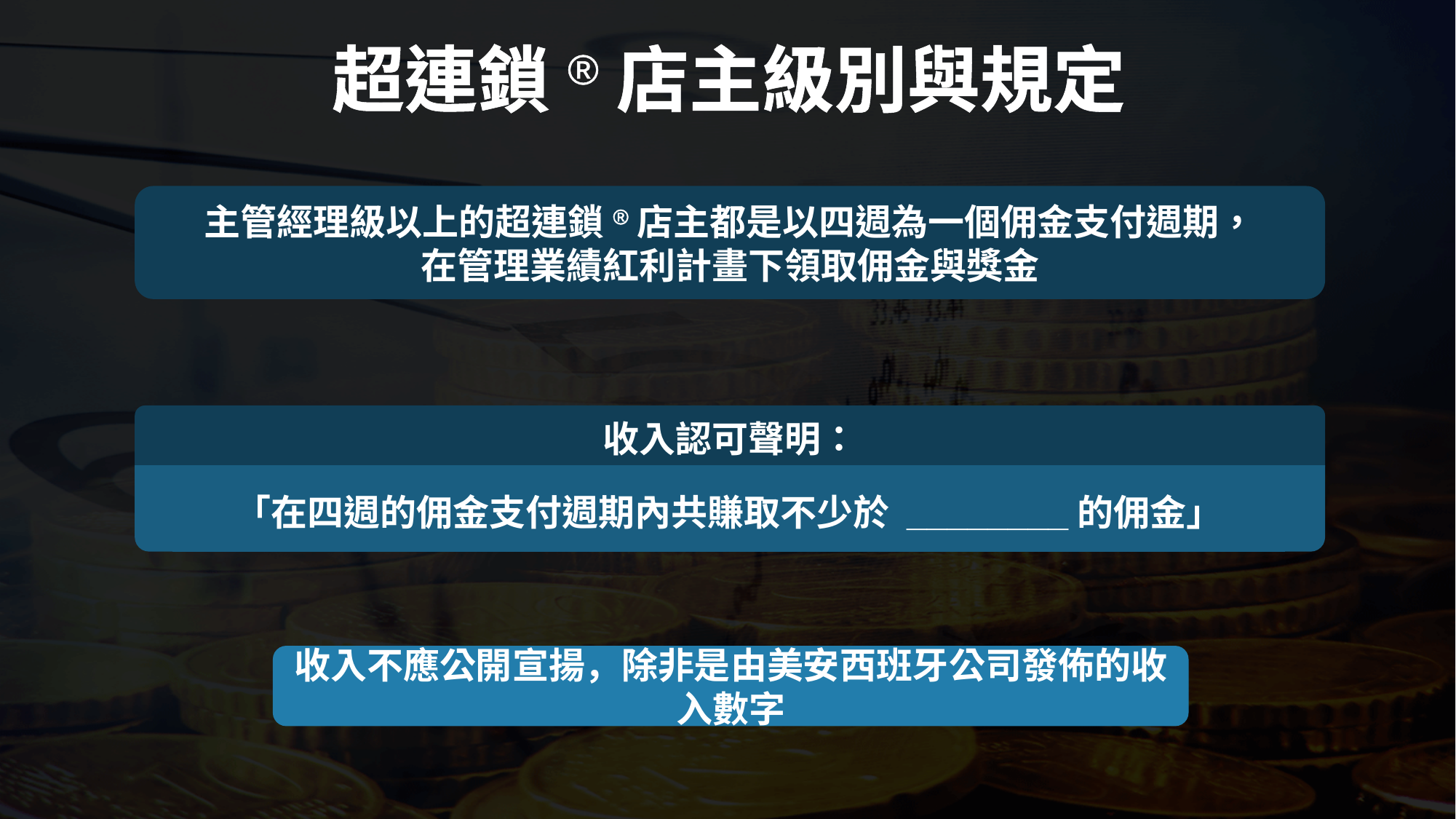

超連鎖®店主級別與規定

主管經理級以上的超連鎖®店主都是以四週為一個佣金支付週期，
在管理業績紅利計畫下領取佣金與獎金

收入認可聲明：

「在四週的佣金支付週期內共賺取不少於 ________的佣金」

收入不應公開宣揚，除非是由美安西班牙公司發佈的收入數字